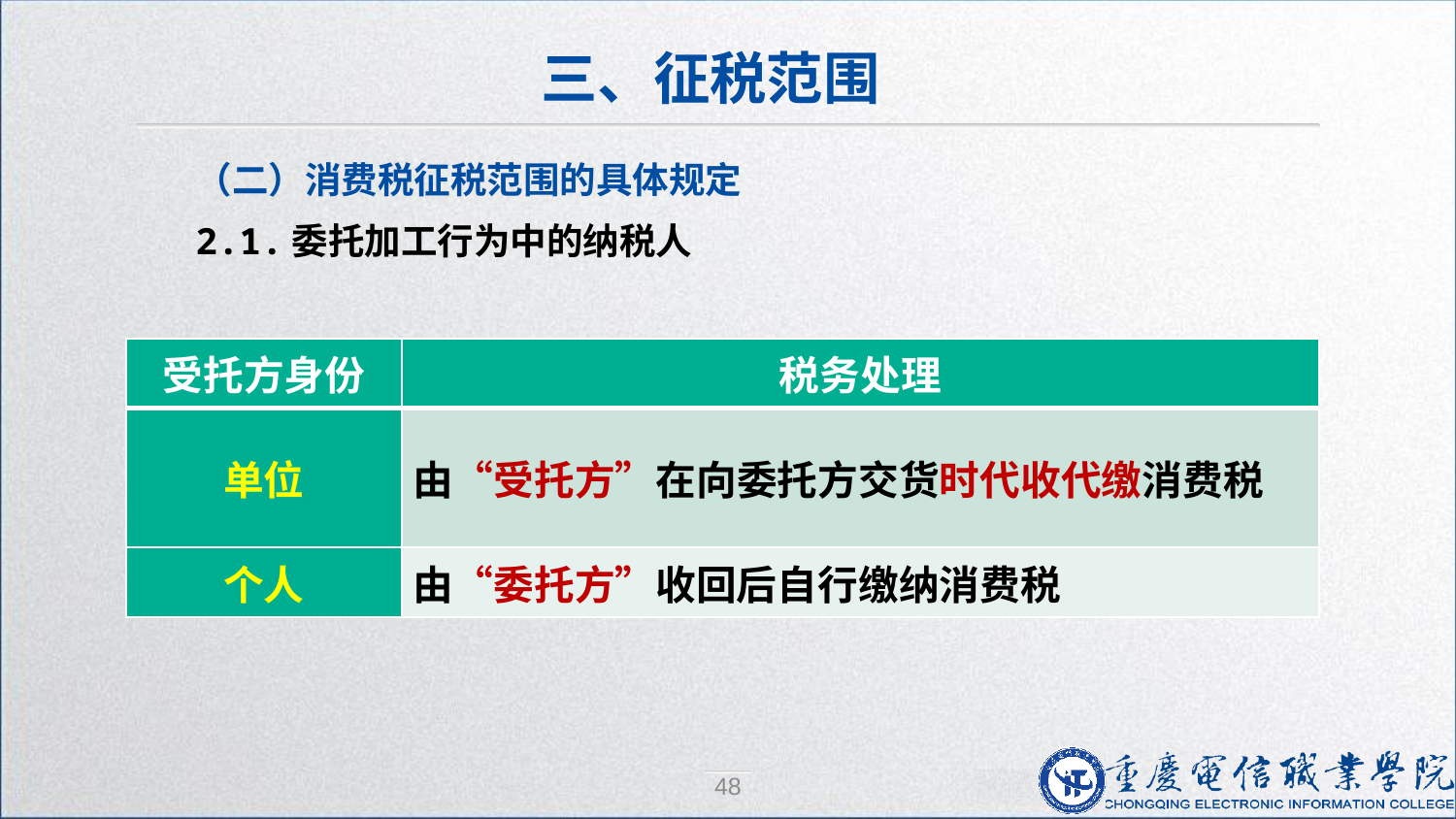

三、征税范围
（二）消费税征税范围的具体规定
2.1.委托加工行为中的纳税人
| 受托方身份 | 税务处理 |
| --- | --- |
| 单位 | 由“受托方”在向委托方交货时代收代缴消费税 |
| 个人 | 由“委托方”收回后自行缴纳消费税 |
48